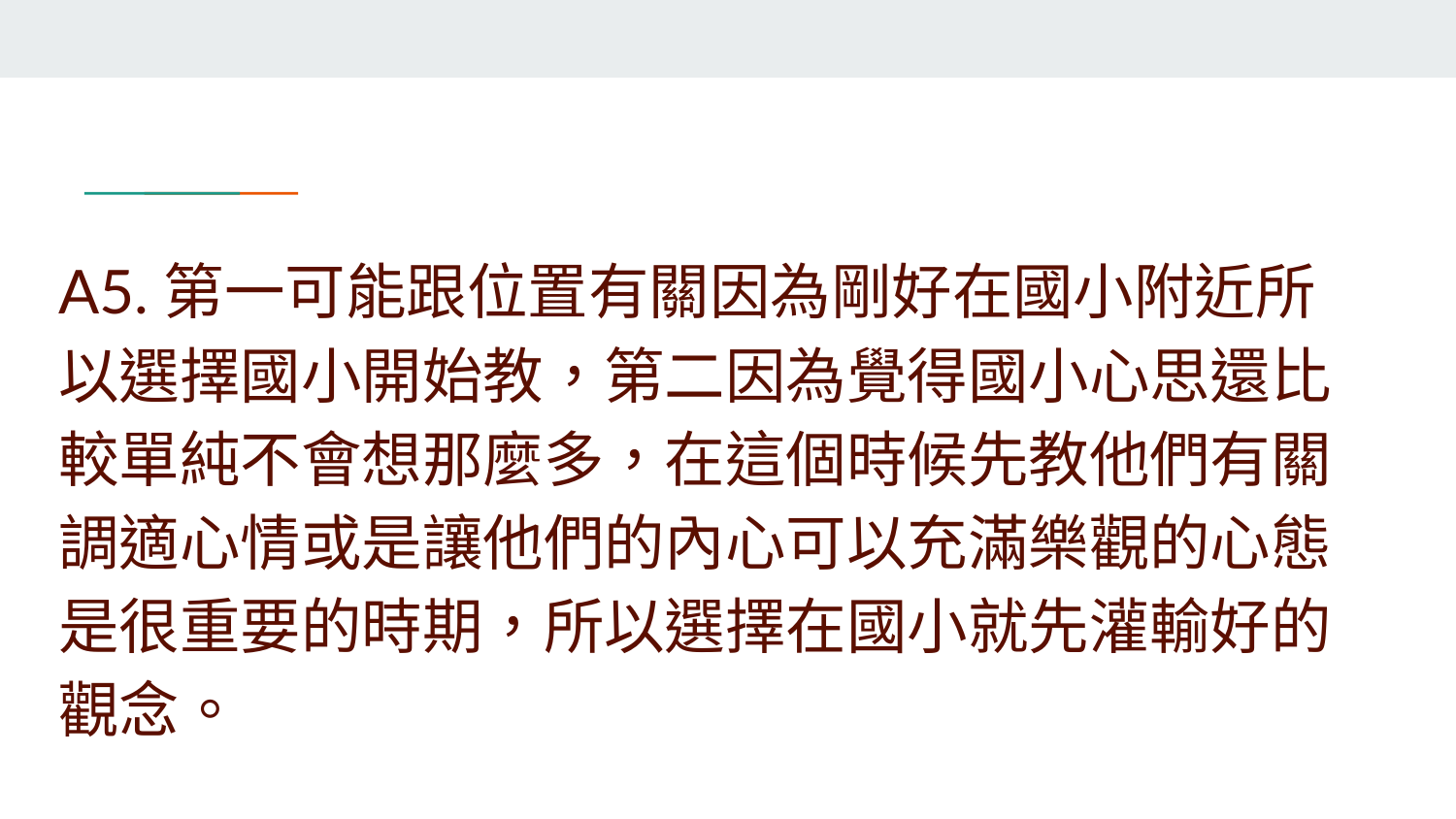

A5.第一可能跟位置有關因為剛好在國小附近所以選擇國小開始教，第二因為覺得國小心思還比較單純不會想那麼多，在這個時候先教他們有關調適心情或是讓他們的內心可以充滿樂觀的心態是很重要的時期，所以選擇在國小就先灌輸好的觀念。